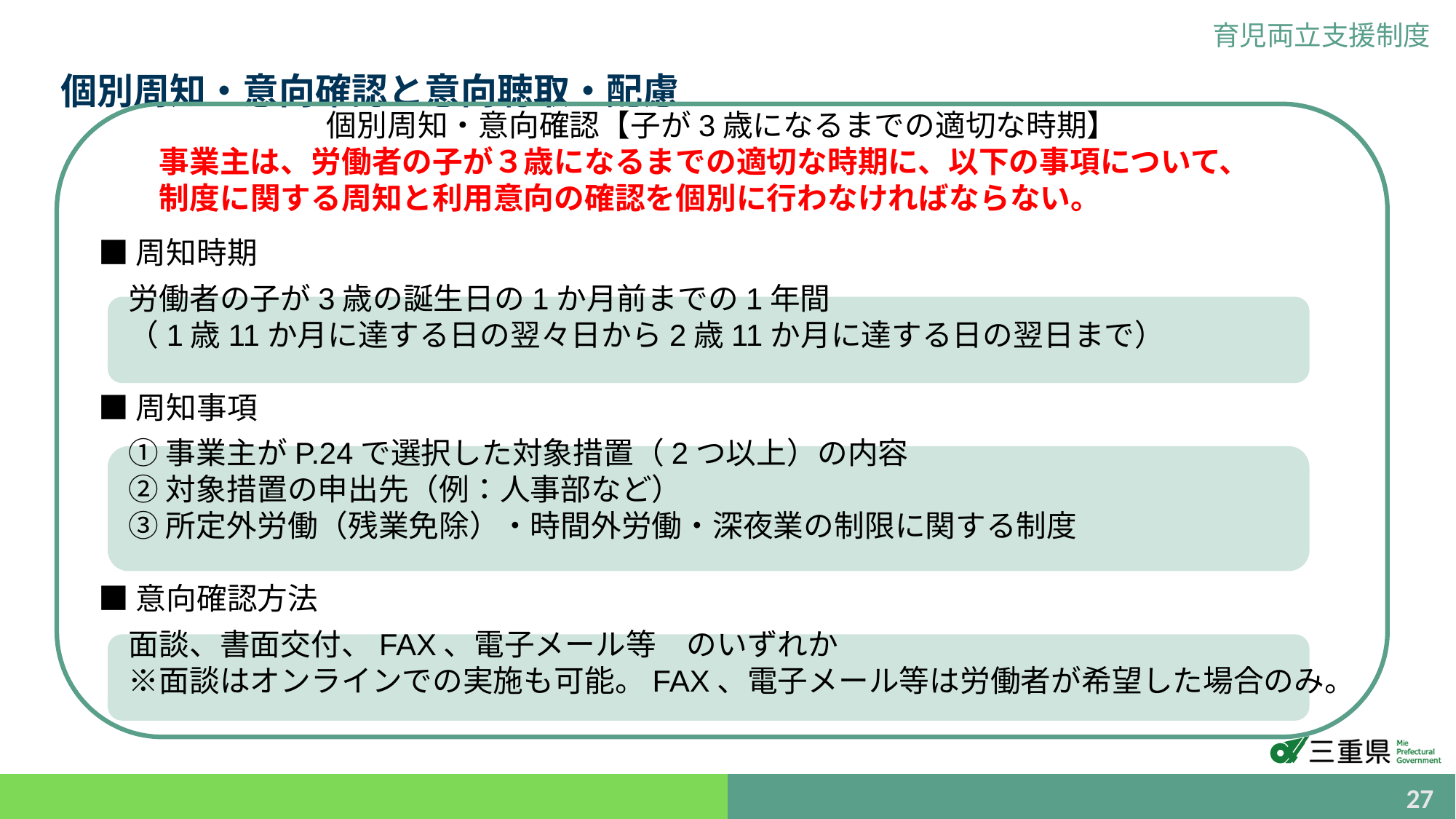

育児両立支援制度
個別周知・意向確認と意向聴取・配慮
個別周知・意向確認【子が3歳になるまでの適切な時期】
　　事業主は、労働者の子が３歳になるまでの適切な時期に、以下の事項について、
　　制度に関する周知と利用意向の確認を個別に行わなければならない。
■周知時期
　労働者の子が3歳の誕生日の1か月前までの1年間
　（1歳11か月に達する日の翌々日から2歳11か月に達する日の翌日まで）

■周知事項
　① 事業主がP.24で選択した対象措置（2つ以上）の内容
　② 対象措置の申出先（例：人事部など）
　③ 所定外労働（残業免除）・時間外労働・深夜業の制限に関する制度

■意向確認方法
　面談、書面交付、FAX、電子メール等　のいずれか
　※面談はオンラインでの実施も可能。FAX、電子メール等は労働者が希望した場合のみ。